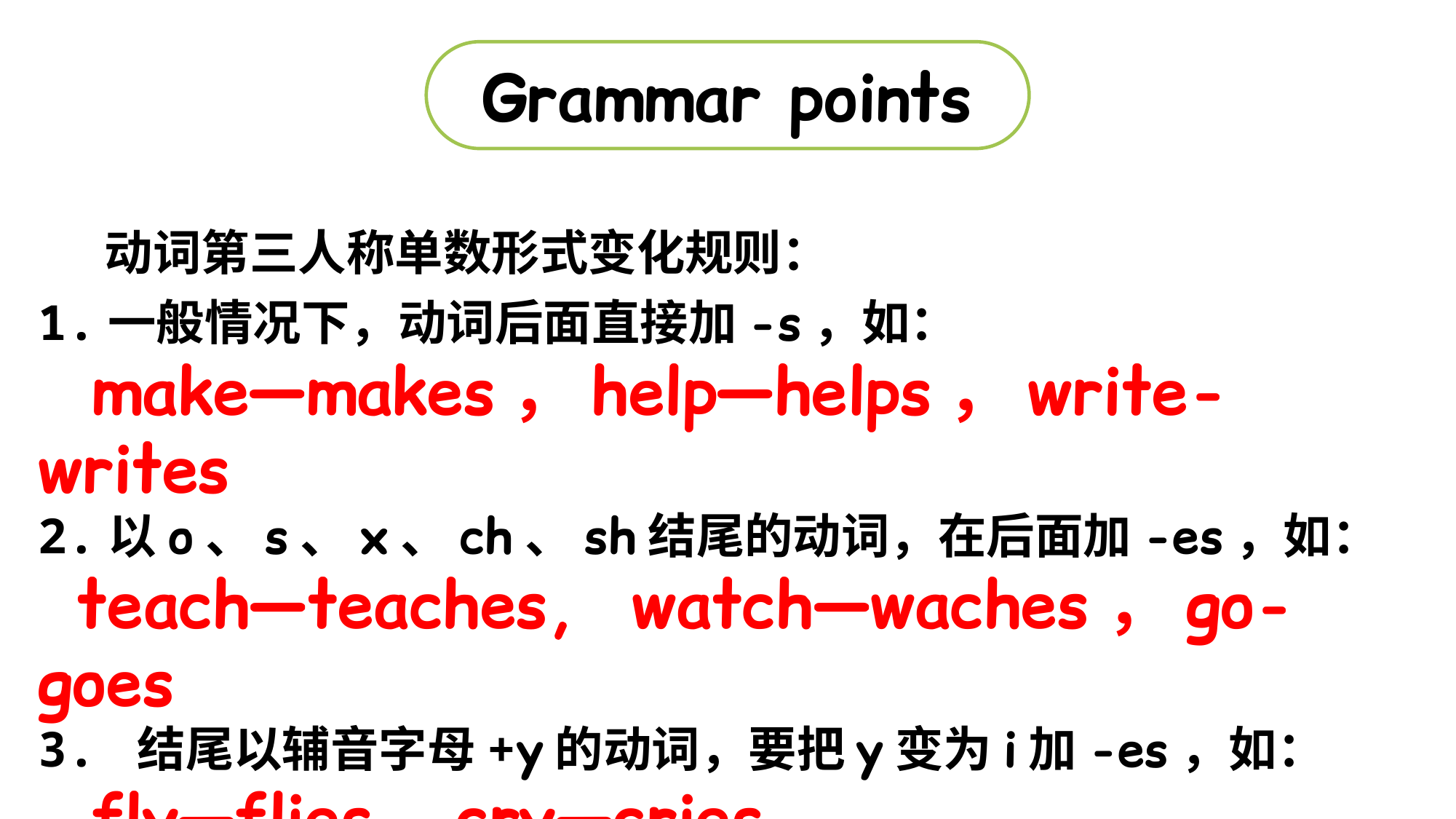

Grammar points
动词第三人称单数形式变化规则：
1.一般情况下，动词后面直接加-s，如：
    make—makes，help—helps，write-writes
2.以o、s、x、ch、sh结尾的动词，在后面加-es，如：
  teach—teaches,  watch—waches，go-goes
3. 结尾以辅音字母+y的动词，要把y变为i加-es，如：
    fly—flies,  cry—cries
4. 特殊变化 have-has